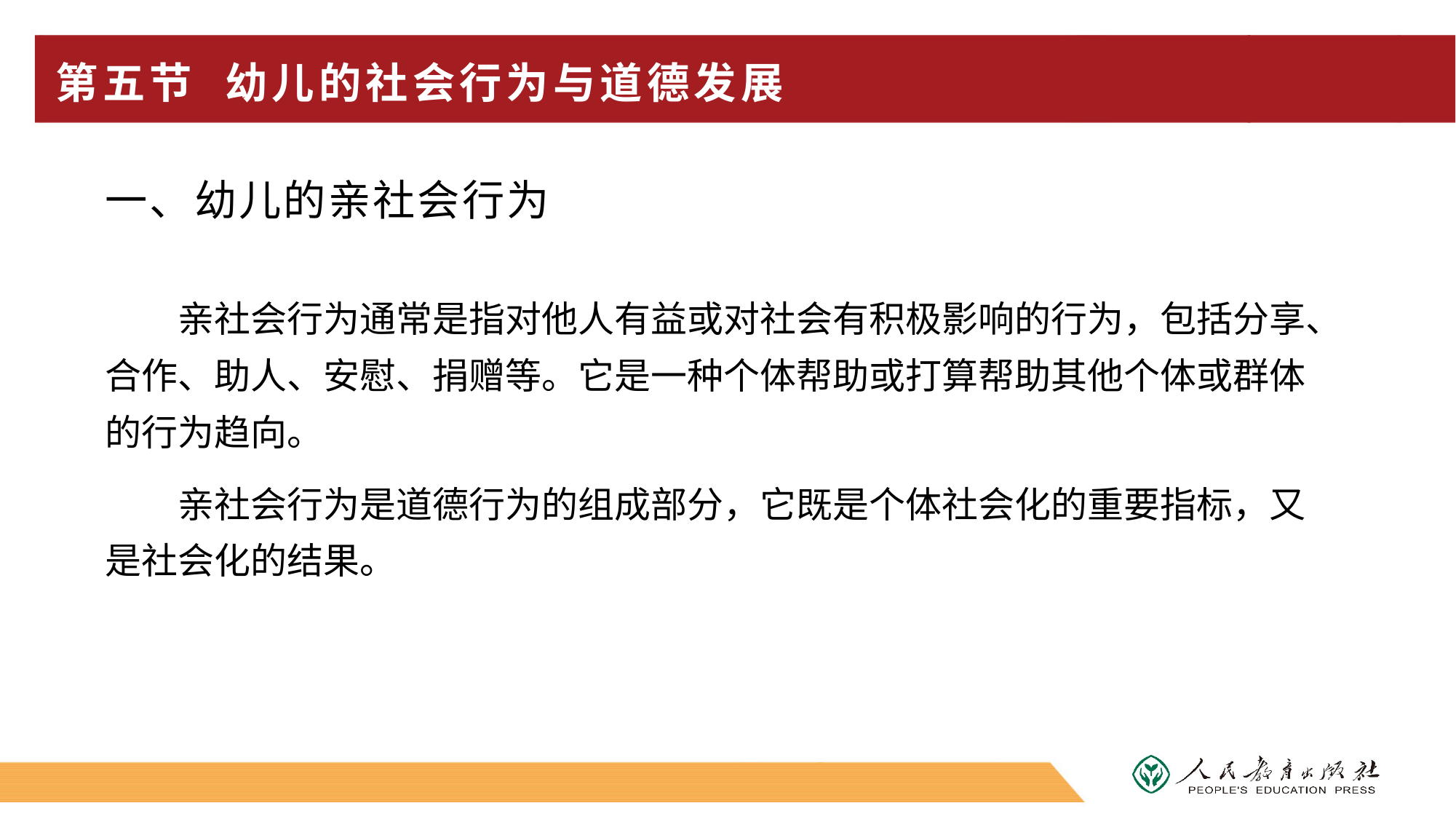

# 第五节  幼儿的社会行为与道德发展
一、幼儿的亲社会行为
亲社会行为通常是指对他人有益或对社会有积极影响的行为，包括分享、合作、助人、安慰、捐赠等。它是一种个体帮助或打算帮助其他个体或群体的行为趋向。
亲社会行为是道德行为的组成部分，它既是个体社会化的重要指标，又是社会化的结果。